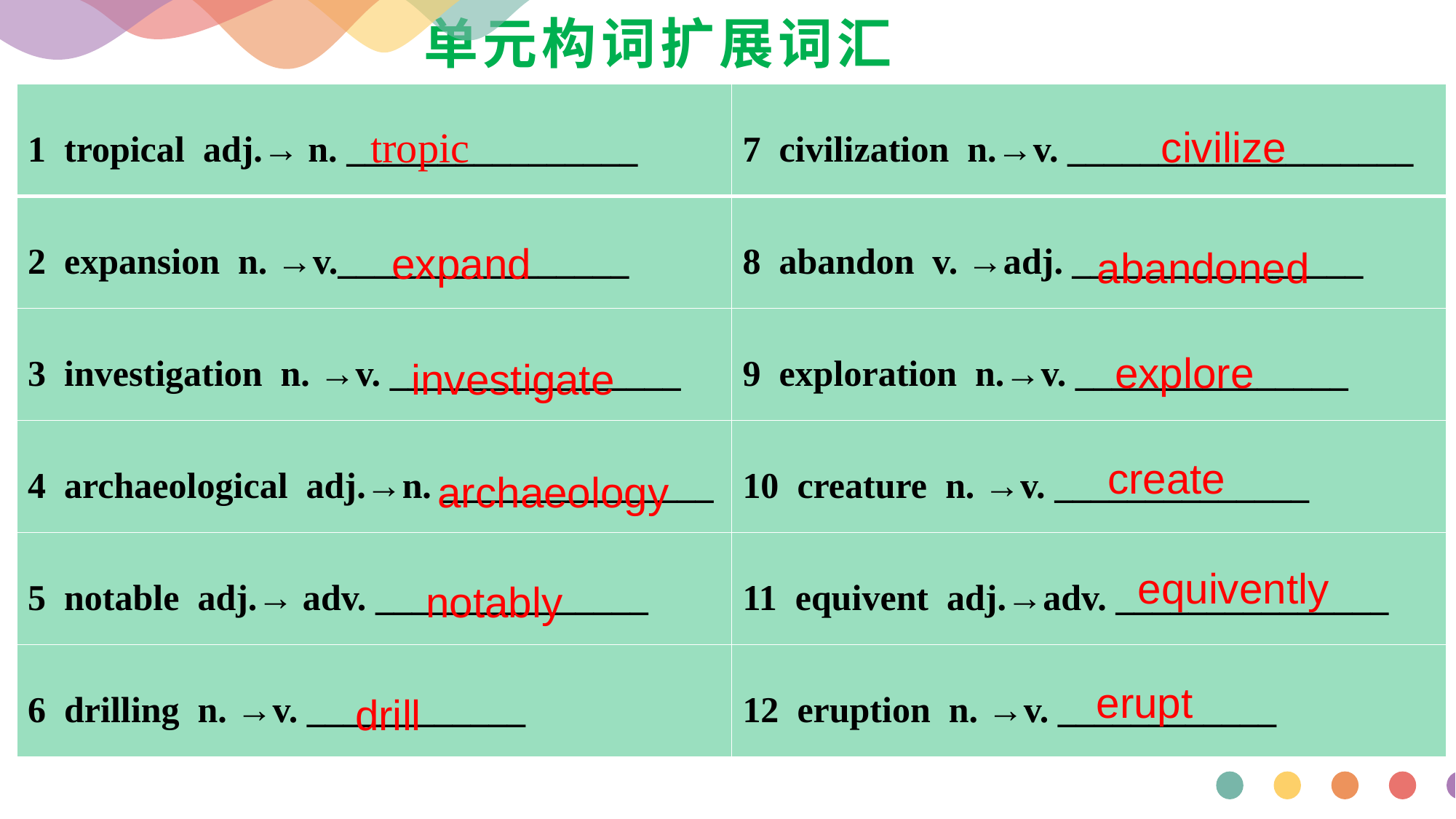

# 单元构词扩展词汇

| 1 tropical adj.→ n. \_\_\_\_\_\_\_\_\_\_\_\_\_\_\_\_ | 7 civilization n.→v. \_\_\_\_\_\_\_\_\_\_\_\_\_\_\_\_\_\_\_ |
| --- | --- |
| 2 expansion n. →v.\_\_\_\_\_\_\_\_\_\_\_\_\_\_\_\_ | 8 abandon v. →adj. \_\_\_\_\_\_\_\_\_\_\_\_\_\_\_\_ |
| 3 investigation n. →v. \_\_\_\_\_\_\_\_\_\_\_\_\_\_\_\_ | 9 exploration n.→v. \_\_\_\_\_\_\_\_\_\_\_\_\_\_\_ |
| 4 archaeological adj.→n. \_\_\_\_\_\_\_\_\_\_\_\_\_\_\_ | 10 creature n. →v. \_\_\_\_\_\_\_\_\_\_\_\_\_\_ |
| 5 notable adj.→ adv. \_\_\_\_\_\_\_\_\_\_\_\_\_\_\_ | 11 equivent adj.→adv. \_\_\_\_\_\_\_\_\_\_\_\_\_\_\_ |
| 6 drilling n. →v. \_\_\_\_\_\_\_\_\_\_\_\_ | 12 eruption n. →v. \_\_\_\_\_\_\_\_\_\_\_\_ |
 tropic
 civilize
expand
  abandoned
 explore
 investigate
create
archaeology
 equivently
 notably
erupt
  drill